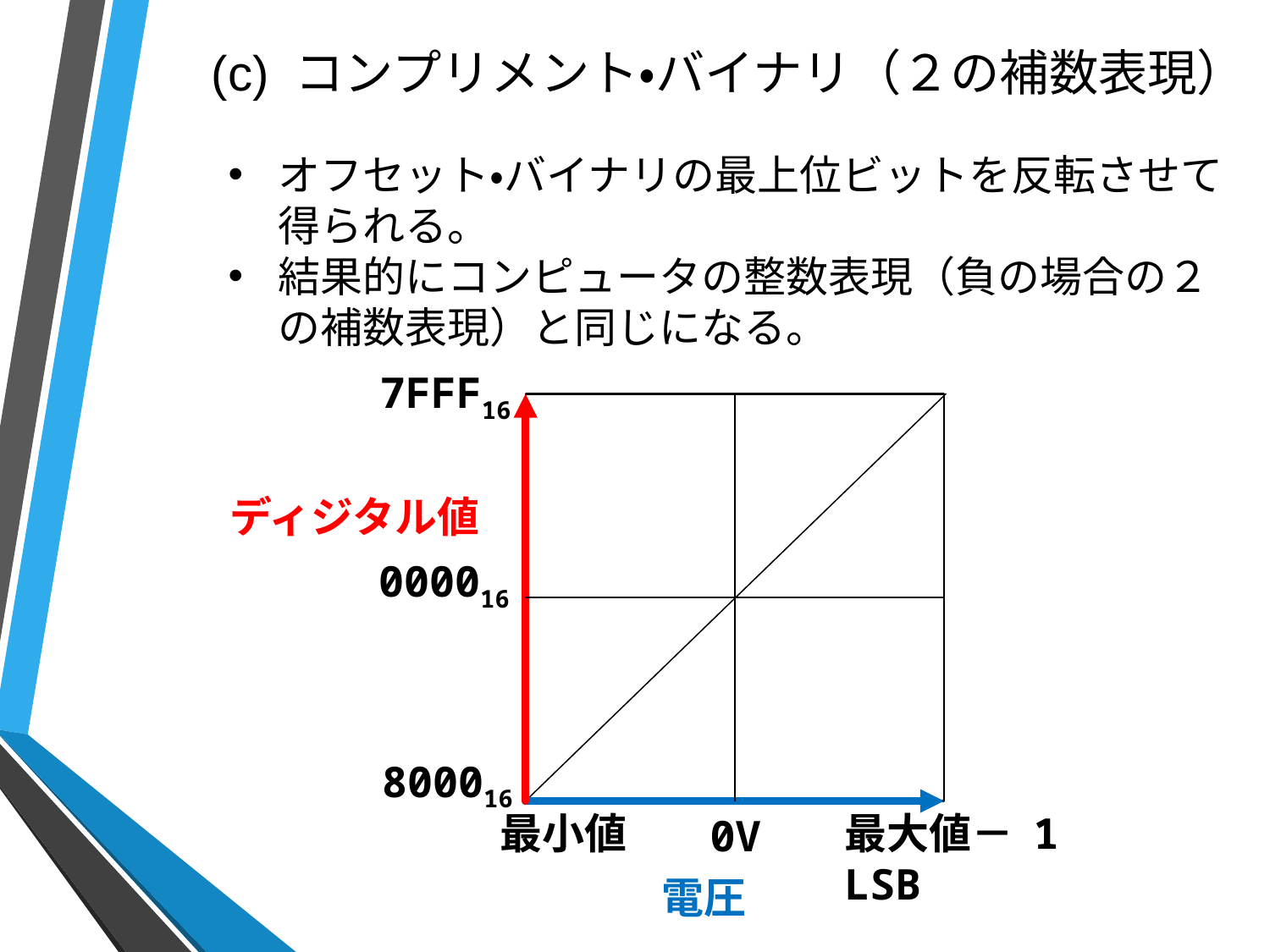

# (c) コンプリメント・バイナリ（２の補数表現）
オフセット・バイナリの最上位ビットを反転させて得られる。
結果的にコンピュータの整数表現（負の場合の２の補数表現）と同じになる。
7FFF16

ディジタル値
000016
800016
最大値－ 1 LSB
最小値
0V
電圧